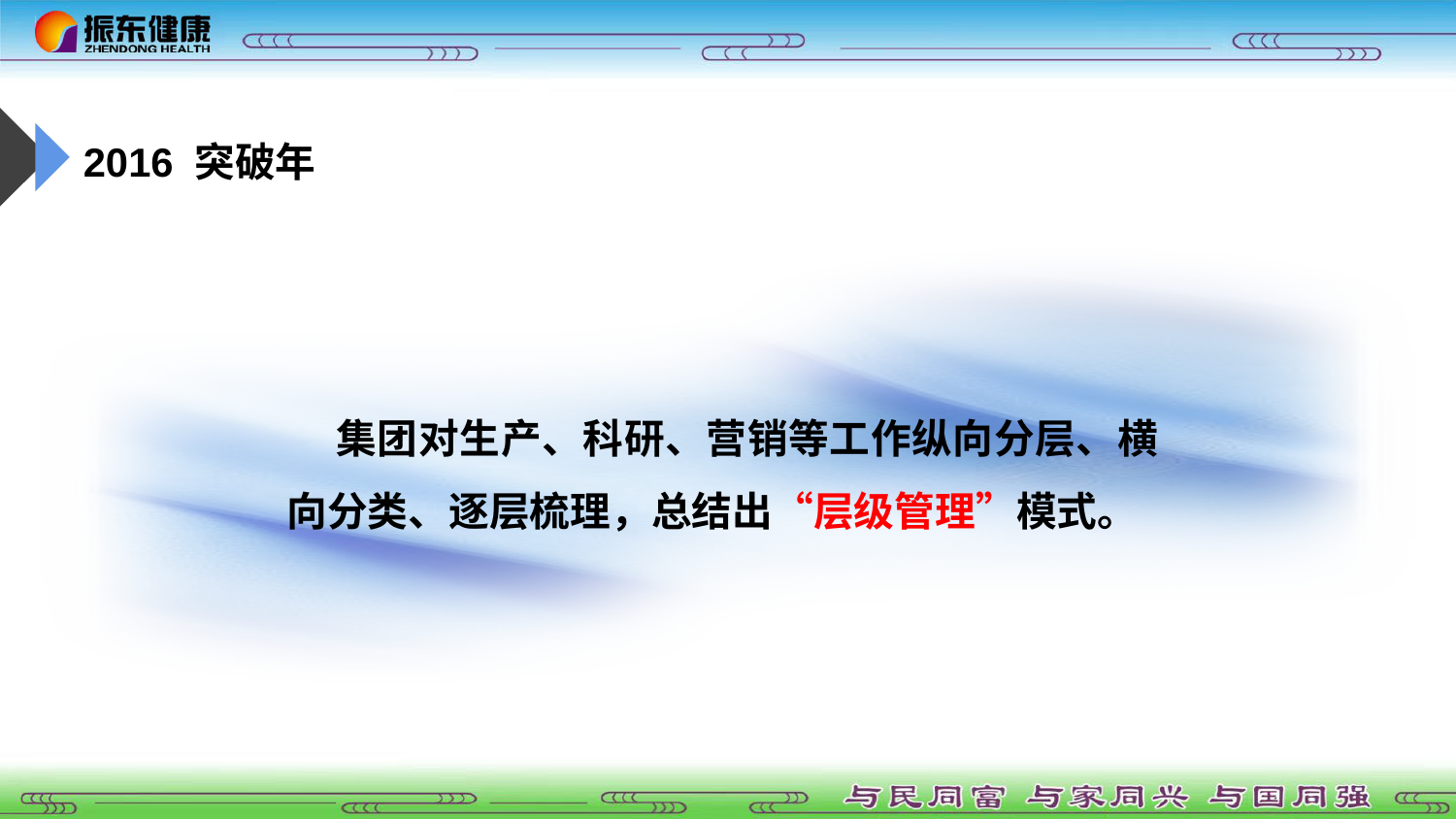

2016 突破年
    集团对生产、科研、营销等工作纵向分层、横向分类、逐层梳理，总结出“层级管理”模式。